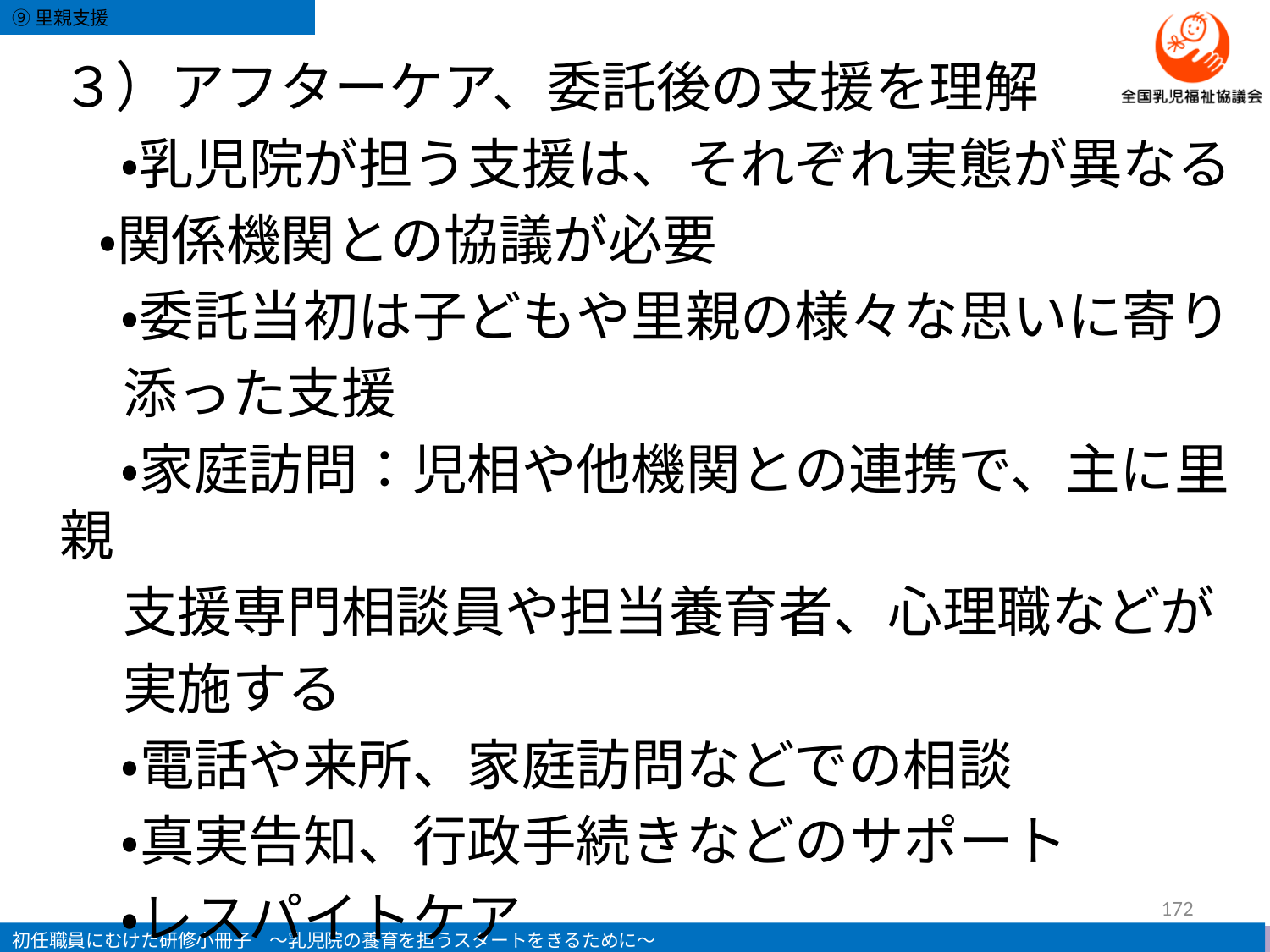

３）アフターケア、委託後の支援を理解
　　・乳児院が担う支援は、それぞれ実態が異なる
      ・関係機関との協議が必要
　　・委託当初は子どもや里親の様々な思いに寄り
        添った支援
　　・家庭訪問：児相や他機関との連携で、主に里親
        支援専門相談員や担当養育者、心理職などが
        実施する
　　・電話や来所、家庭訪問などでの相談
　　・真実告知、行政手続きなどのサポート
　　・レスパイトケア
172